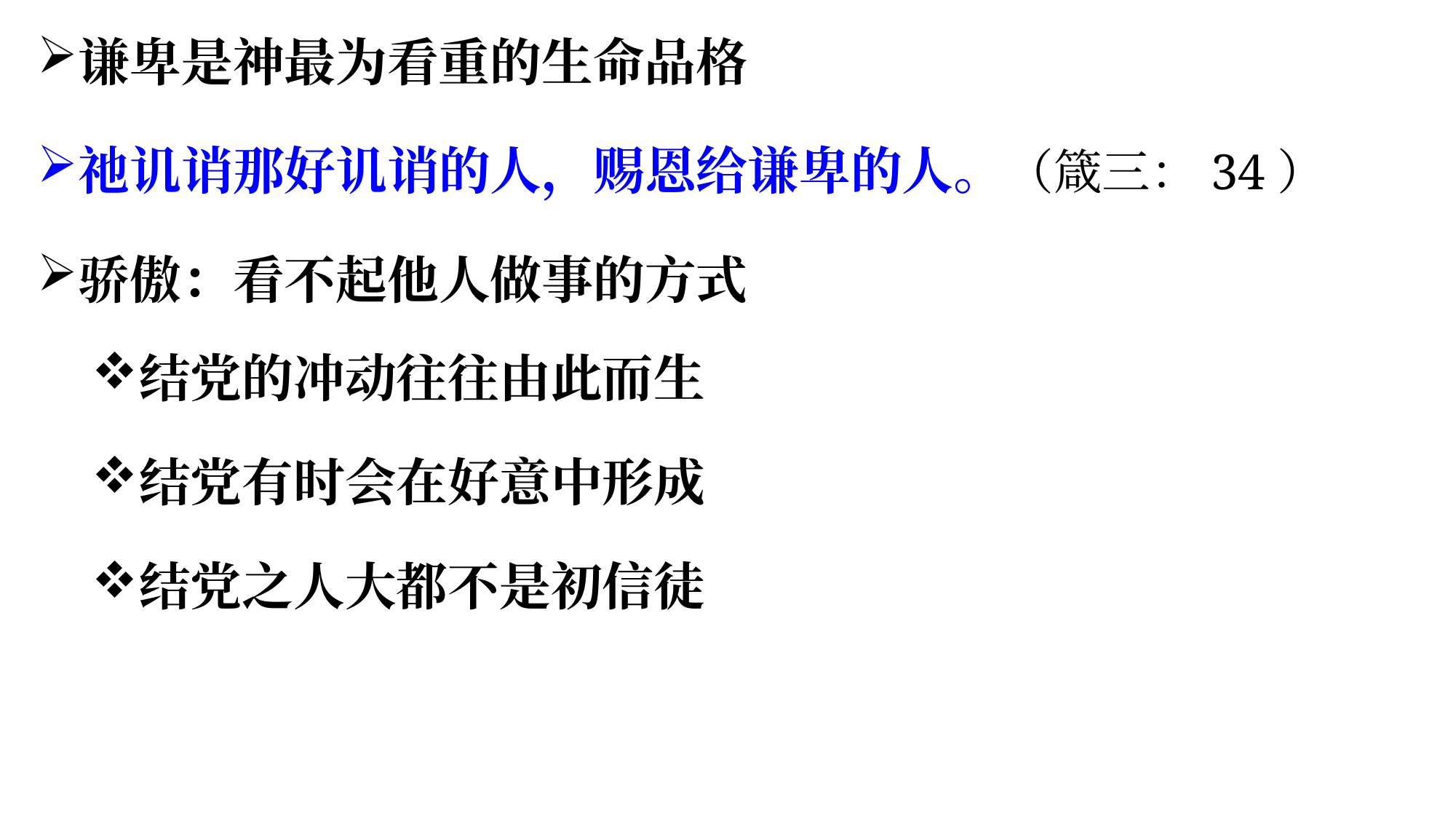

谦卑是神最为看重的生命品格

祂讥诮那好讥诮的人，赐恩给谦卑的人。（箴三：34）

骄傲：看不起他人做事的方式

结党的冲动往往由此而生

结党有时会在好意中形成

结党之人大都不是初信徒